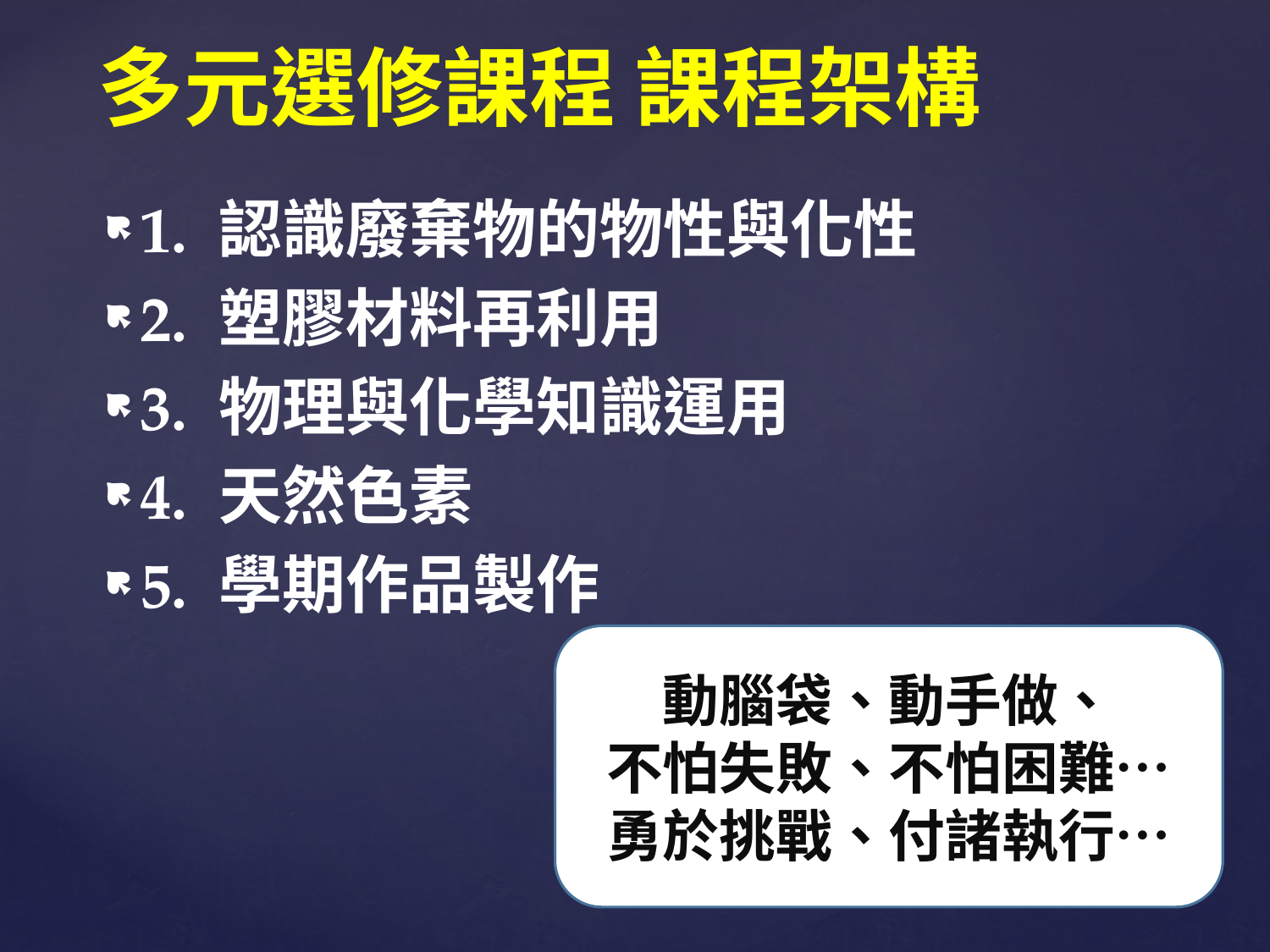

# 多元選修課程 課程架構
1. 認識廢棄物的物性與化性
2. 塑膠材料再利用
3. 物理與化學知識運用
4. 天然色素
5. 學期作品製作
動腦袋、動手做、
不怕失敗、不怕困難…
勇於挑戰、付諸執行…